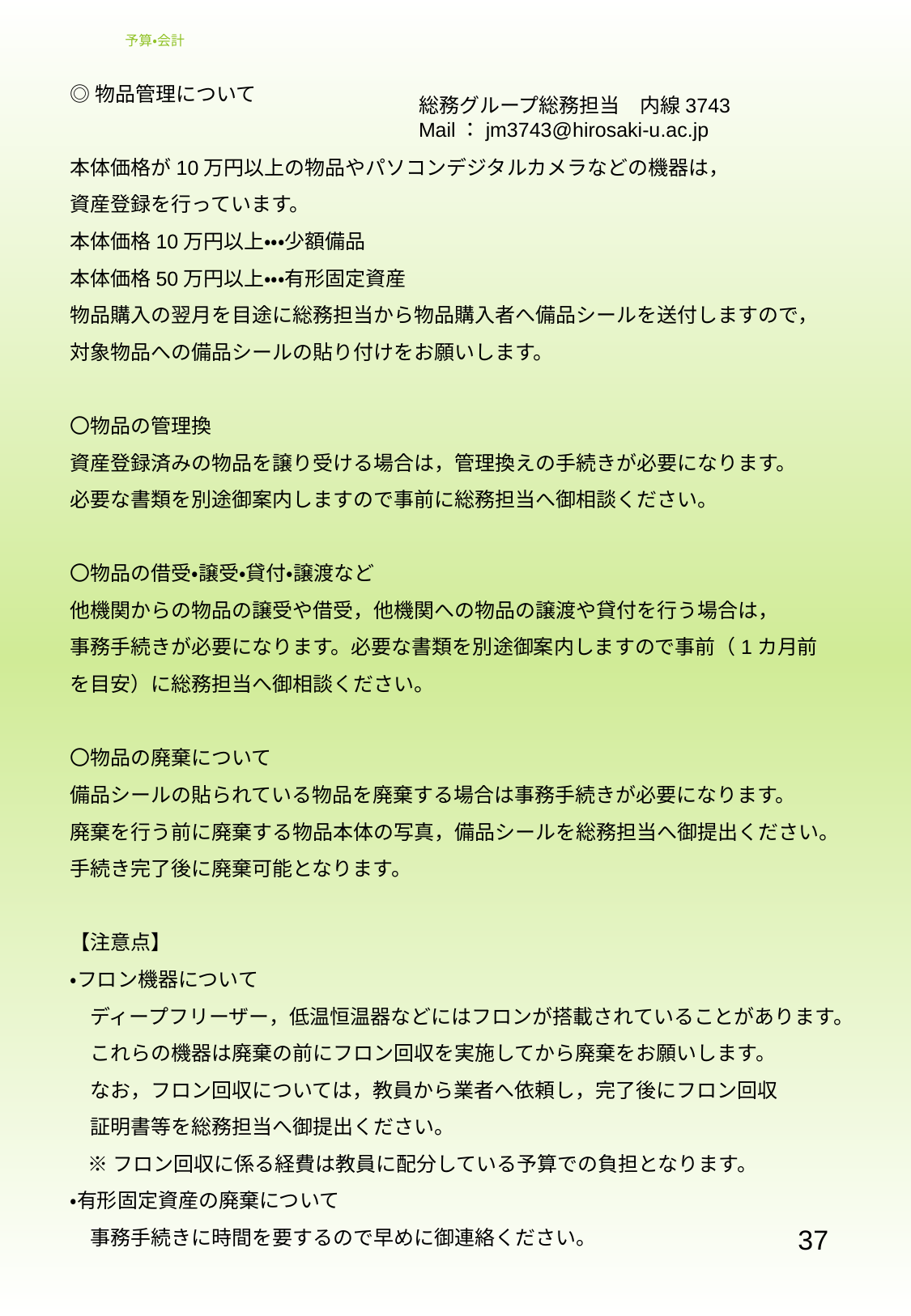

# 予算・会計
◎物品管理について

本体価格が10万円以上の物品やパソコンデジタルカメラなどの機器は，
資産登録を行っています。
本体価格10万円以上・・・少額備品
本体価格50万円以上・・・有形固定資産
物品購入の翌月を目途に総務担当から物品購入者へ備品シールを送付しますので，
対象物品への備品シールの貼り付けをお願いします。

〇物品の管理換
資産登録済みの物品を譲り受ける場合は，管理換えの手続きが必要になります。
必要な書類を別途御案内しますので事前に総務担当へ御相談ください。

〇物品の借受・譲受・貸付・譲渡など
他機関からの物品の譲受や借受，他機関への物品の譲渡や貸付を行う場合は，
事務手続きが必要になります。必要な書類を別途御案内しますので事前（1カ月前
を目安）に総務担当へ御相談ください。

〇物品の廃棄について
備品シールの貼られている物品を廃棄する場合は事務手続きが必要になります。
廃棄を行う前に廃棄する物品本体の写真，備品シールを総務担当へ御提出ください。
手続き完了後に廃棄可能となります。

【注意点】
・フロン機器について
　ディープフリーザー，低温恒温器などにはフロンが搭載されていることがあります。
　これらの機器は廃棄の前にフロン回収を実施してから廃棄をお願いします。
　なお，フロン回収については，教員から業者へ依頼し，完了後にフロン回収
　証明書等を総務担当へ御提出ください。
※フロン回収に係る経費は教員に配分している予算での負担となります。
・有形固定資産の廃棄について
　事務手続きに時間を要するので早めに御連絡ください。
総務グループ総務担当　内線3743
Mail：jm3743@hirosaki-u.ac.jp

37